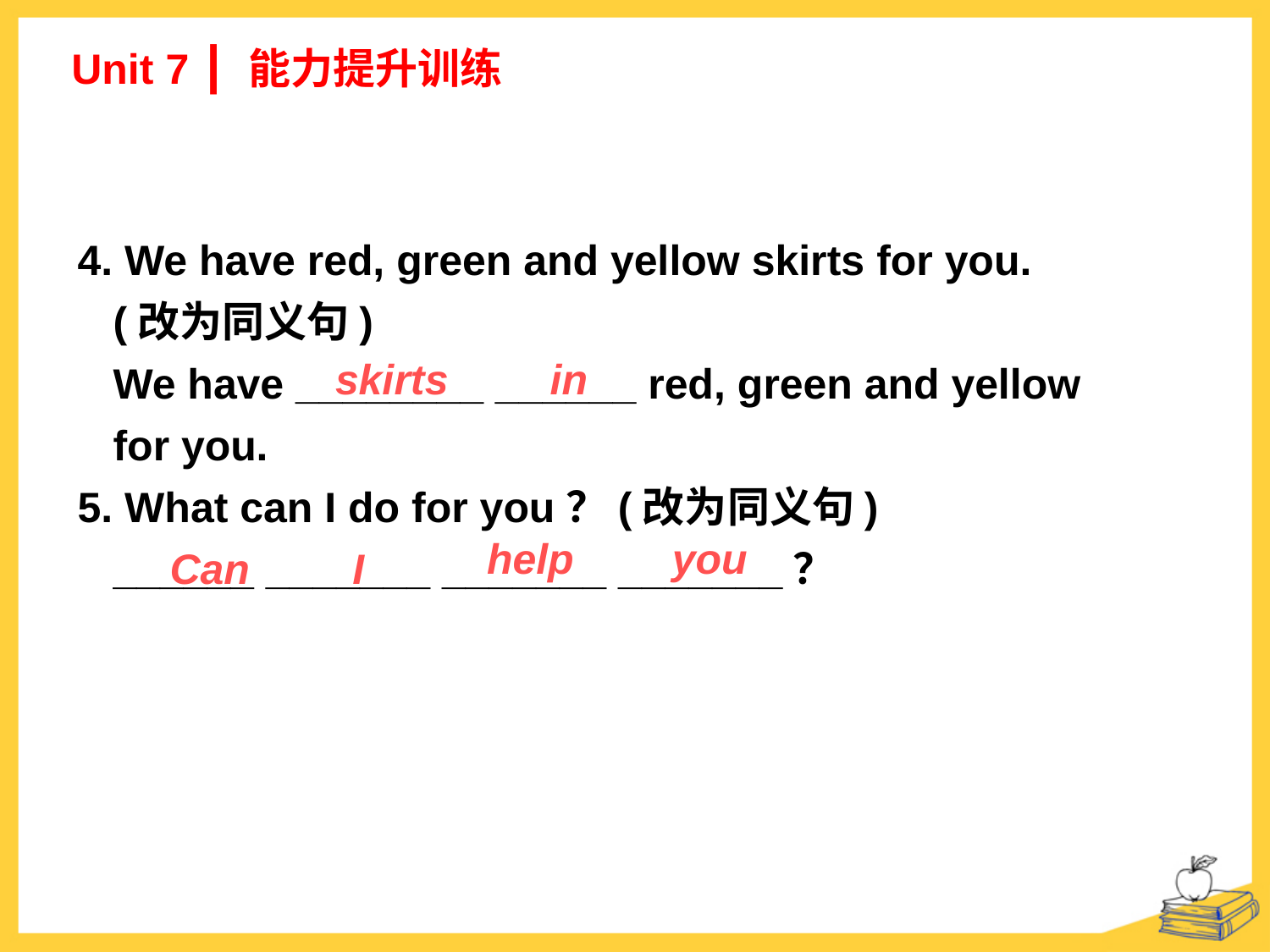

Unit 7 ┃ 能力提升训练
4. We have red, green and yellow skirts for you.
   (改为同义句)
   We have ________ ______ red, green and yellow
   for you.
5. What can I do for you？(改为同义句)
   ______ _______ _______ _______？
skirts
in
help
you
Can
I